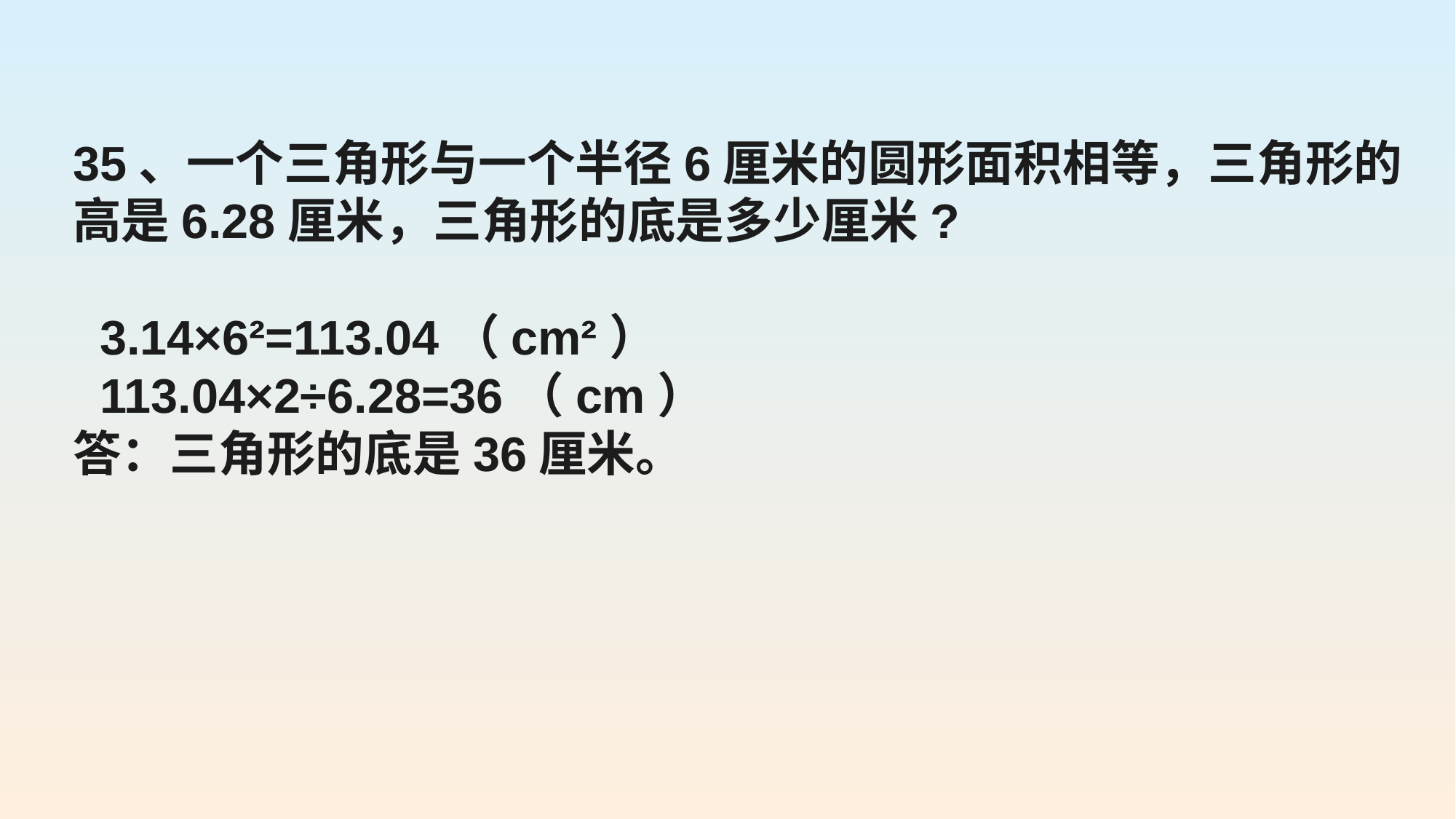

35、一个三角形与一个半径6厘米的圆形面积相等，三角形的高是6.28厘米，三角形的底是多少厘米?

  3.14×6²=113.04（cm²）
  113.04×2÷6.28=36（cm）
答：三角形的底是36厘米。